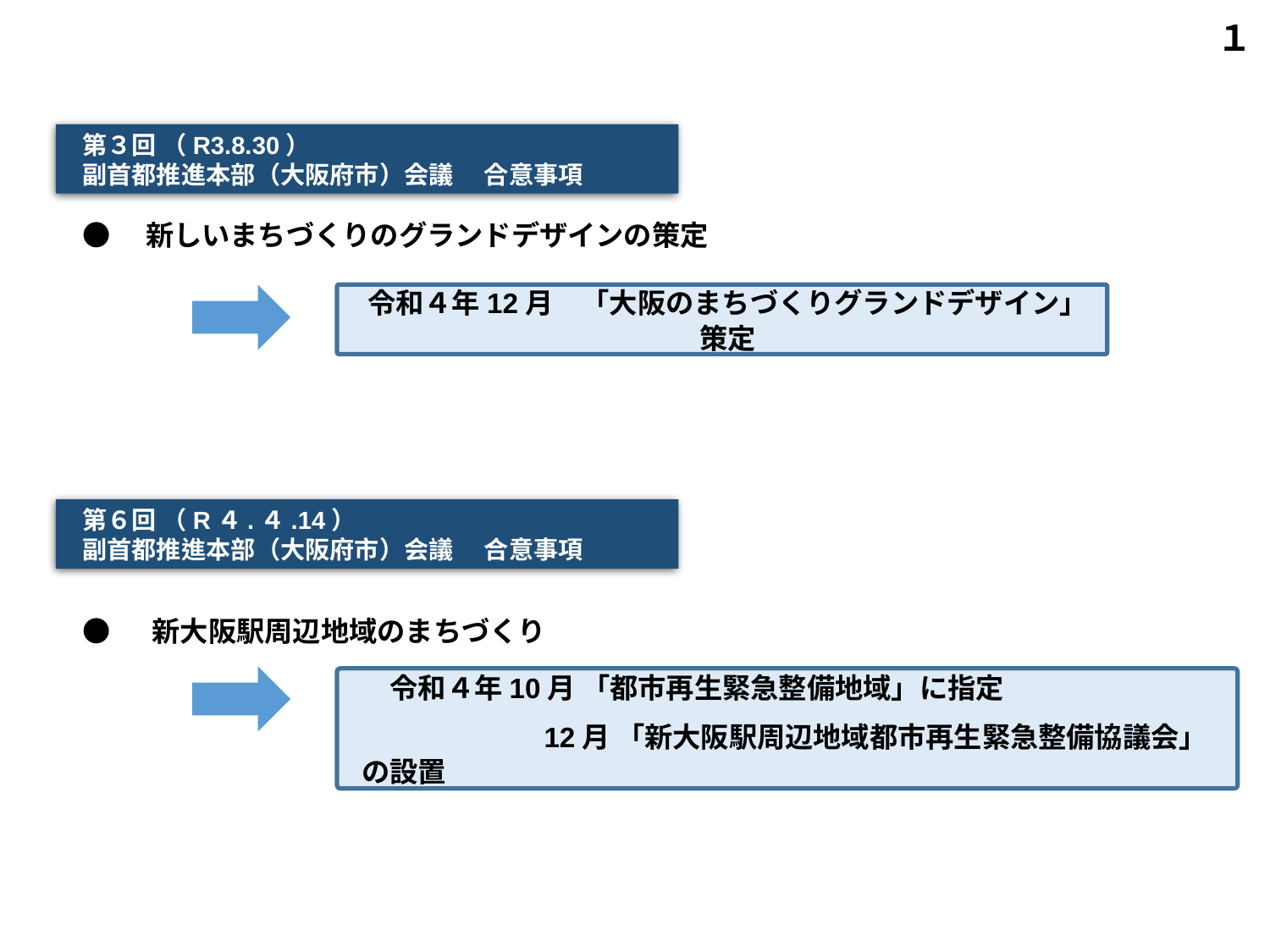

１
 第３回 （R3.8.30）
 副首都推進本部（大阪府市）会議 　合意事項
●　新しいまちづくりのグランドデザインの策定

令和４年12月　「大阪のまちづくりグランドデザイン」策定
 第６回 （R４.４.14）
 副首都推進本部（大阪府市）会議 　合意事項
●　 新大阪駅周辺地域のまちづくり

　令和４年10月 「都市再生緊急整備地域」に指定
　　　　　　 12月 「新大阪駅周辺地域都市再生緊急整備協議会」の設置